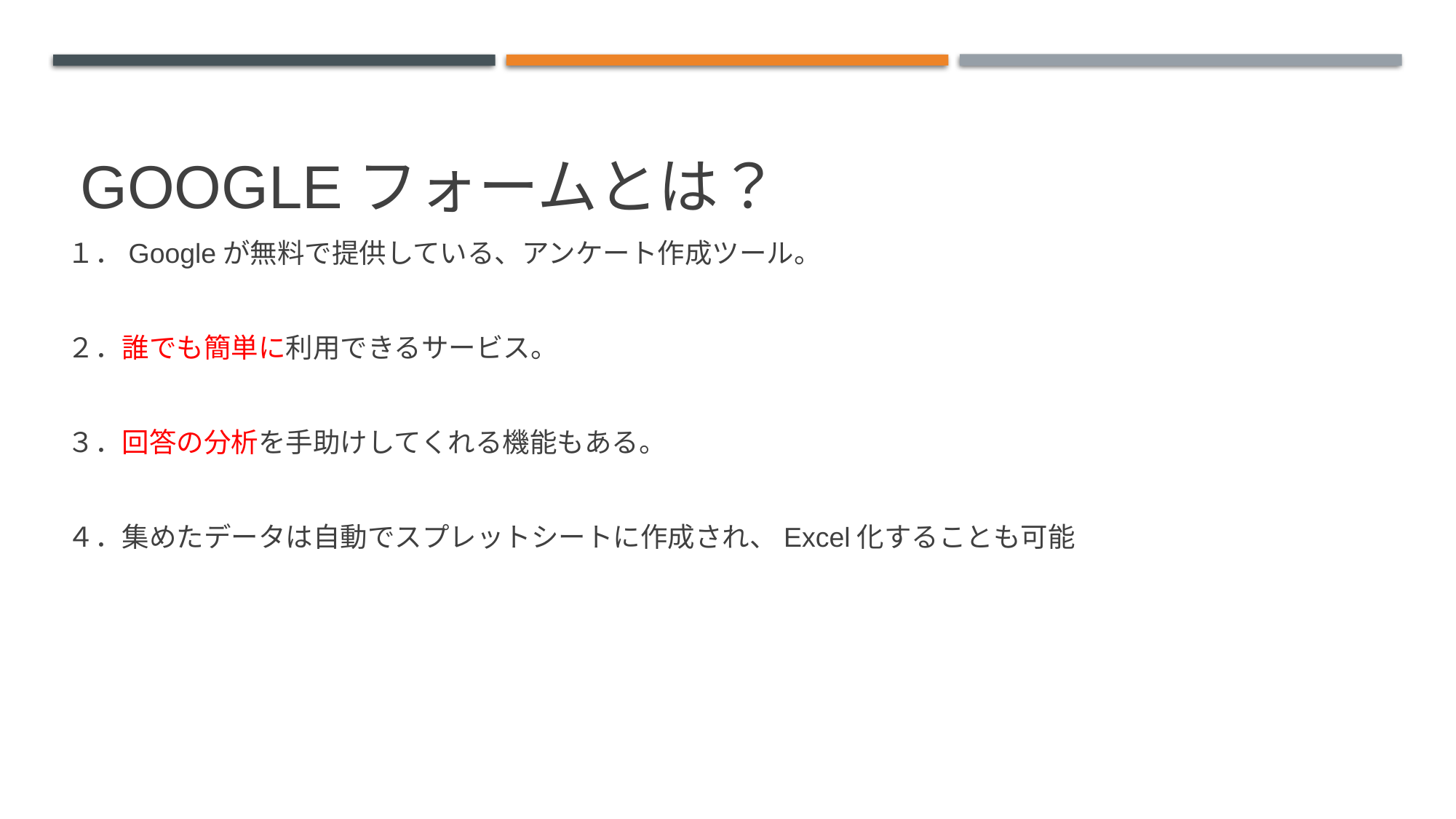

# Googleフォームとは？

１．Googleが無料で提供している、アンケート作成ツール。

２．誰でも簡単に利用できるサービス。

３．回答の分析を手助けしてくれる機能もある。

４．集めたデータは自動でスプレットシートに作成され、Excel化することも可能